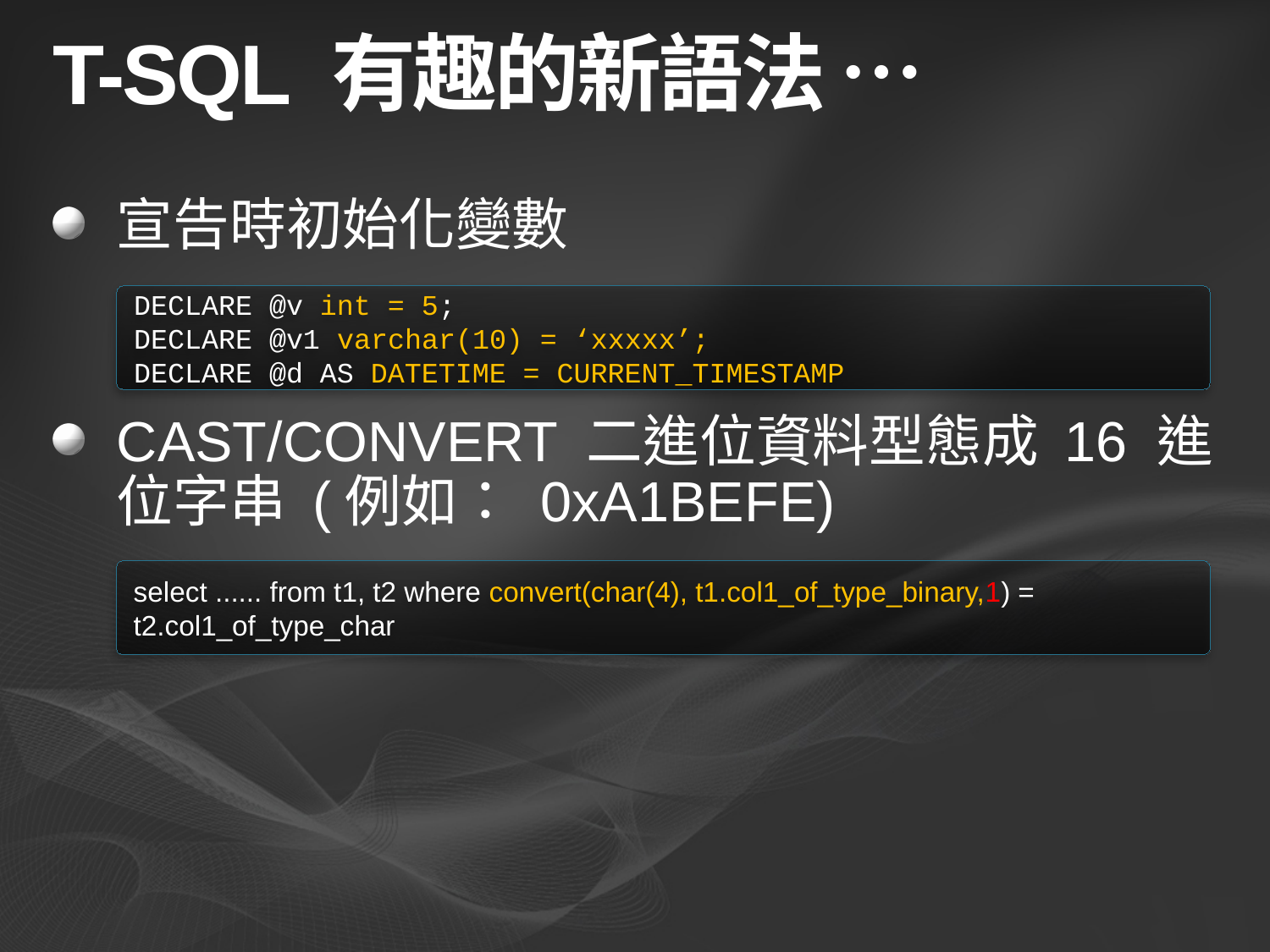

# T-SQL 有趣的新語法 …
宣告時初始化變數

CAST/CONVERT 二進位資料型態成 16 進位字串 (例如： 0xA1BEFE)
DECLARE @v int = 5;
DECLARE @v1 varchar(10) = ‘xxxxx’;
DECLARE @d AS DATETIME = CURRENT_TIMESTAMP
select ...... from t1, t2 where convert(char(4), t1.col1_of_type_binary,1) = t2.col1_of_type_char